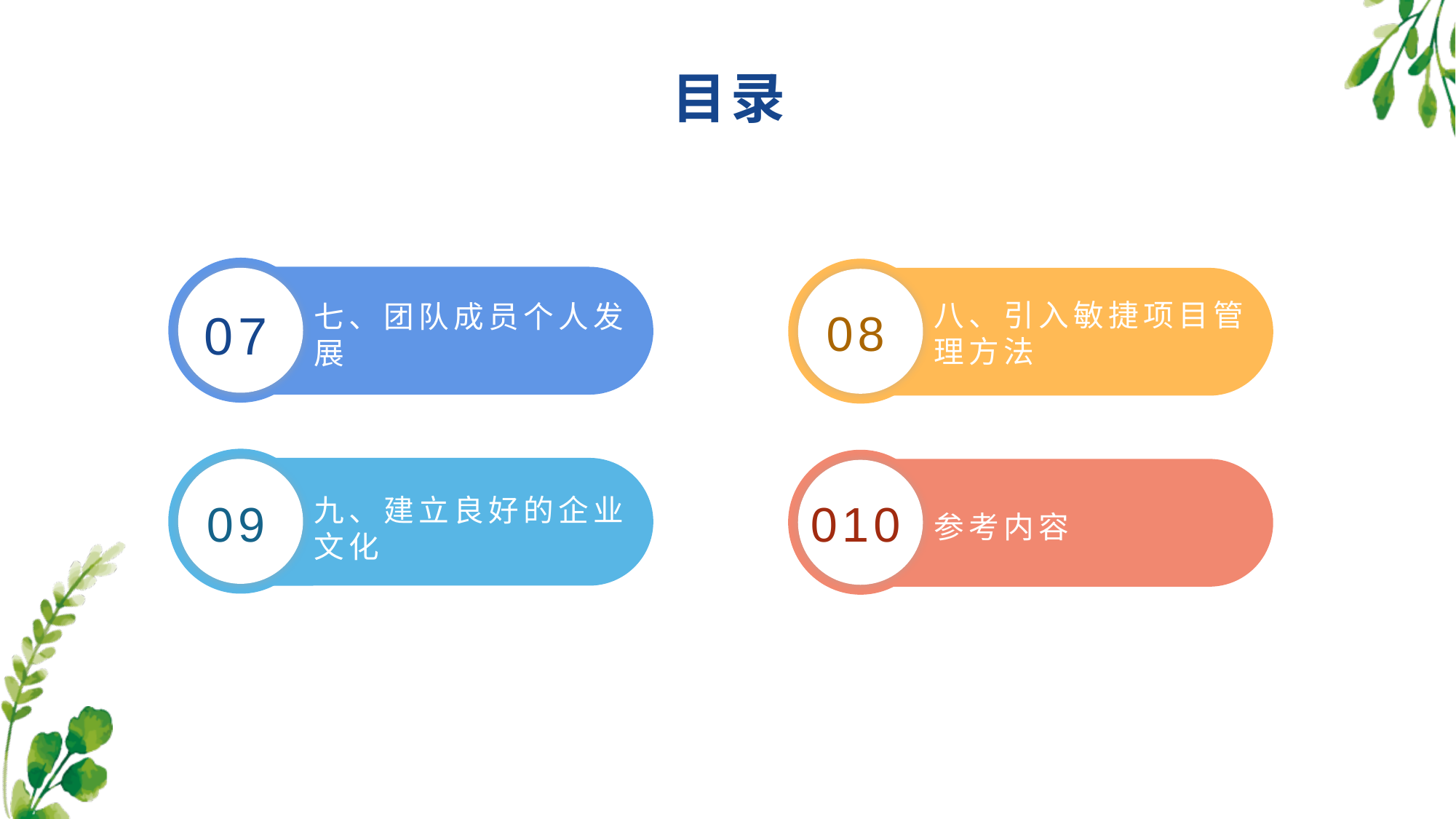

目录

八、引入敏捷项目管理方法

七、团队成员个人发展

08
07

九、建立良好的企业文化
参考内容
09
010